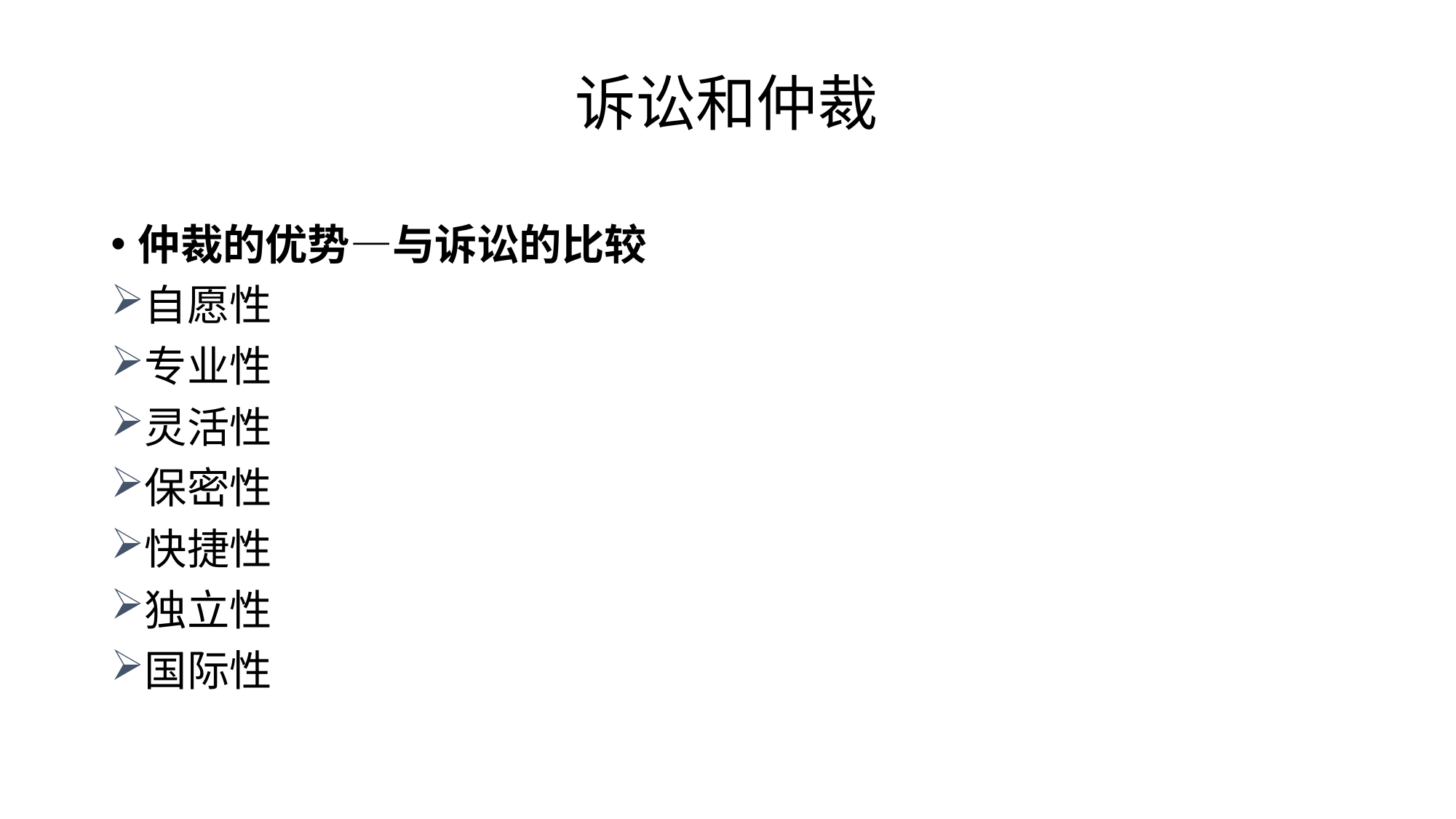

# 诉讼和仲裁
仲裁的优势—与诉讼的比较
自愿性
专业性
灵活性
保密性
快捷性
独立性
国际性